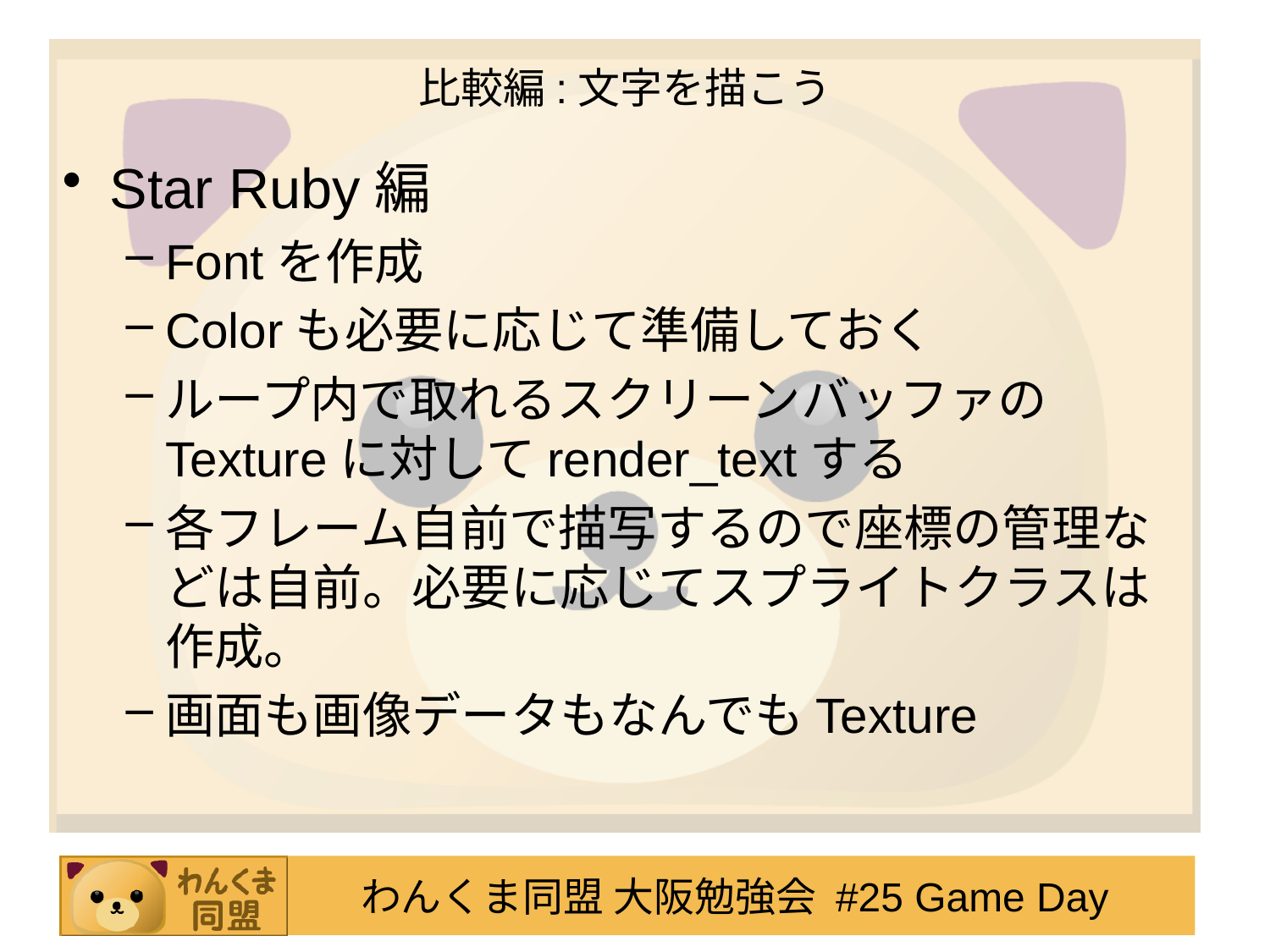

# 比較編:文字を描こう
Star Ruby編
Fontを作成
Colorも必要に応じて準備しておく
ループ内で取れるスクリーンバッファのTextureに対してrender_textする
各フレーム自前で描写するので座標の管理などは自前。必要に応じてスプライトクラスは作成。
画面も画像データもなんでもTexture